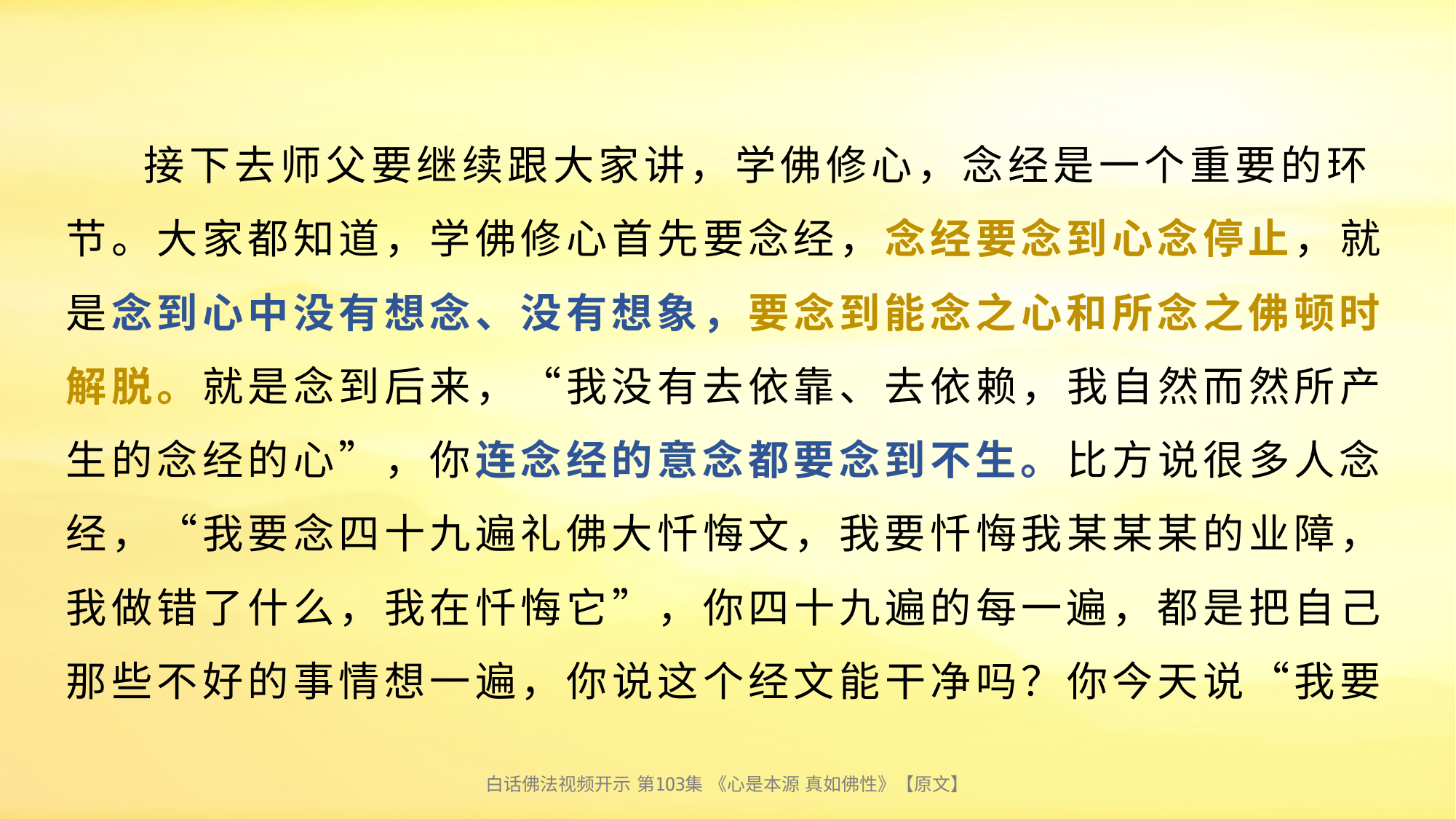

# 接下去师父要继续跟大家讲，学佛修心，念经是一个重要的环节。大家都知道，学佛修心首先要念经，念经要念到心念停止，就是念到心中没有想念、没有想象，要念到能念之心和所念之佛顿时解脱。就是念到后来，“我没有去依靠、去依赖，我自然而然所产生的念经的心”，你连念经的意念都要念到不生。比方说很多人念经，“我要念四十九遍礼佛大忏悔文，我要忏悔我某某某的业障，我做错了什么，我在忏悔它”，你四十九遍的每一遍，都是把自己那些不好的事情想一遍，你说这个经文能干净吗？你今天说“我要
白话佛法视频开示 第103集 《心是本源 真如佛性》【原文】